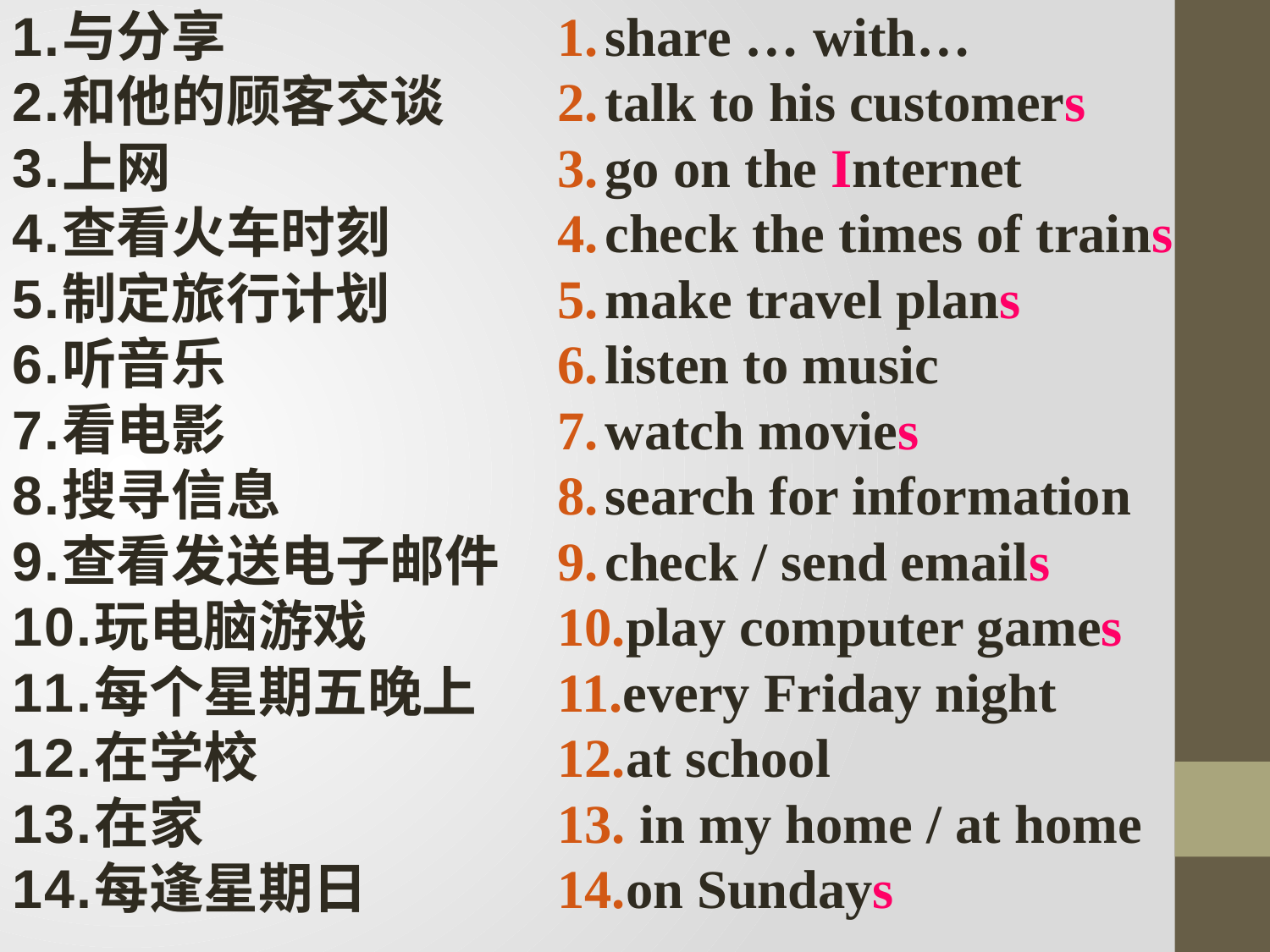

与分享
和他的顾客交谈
上网
查看火车时刻
制定旅行计划
听音乐
看电影
搜寻信息
查看发送电子邮件
玩电脑游戏
每个星期五晚上
在学校
在家
每逢星期日
share … with…
talk to his customers
go on the Internet
check the times of trains
make travel plans
listen to music
watch movies
search for information
check / send emails
play computer games
every Friday night
at school
 in my home / at home
on Sundays